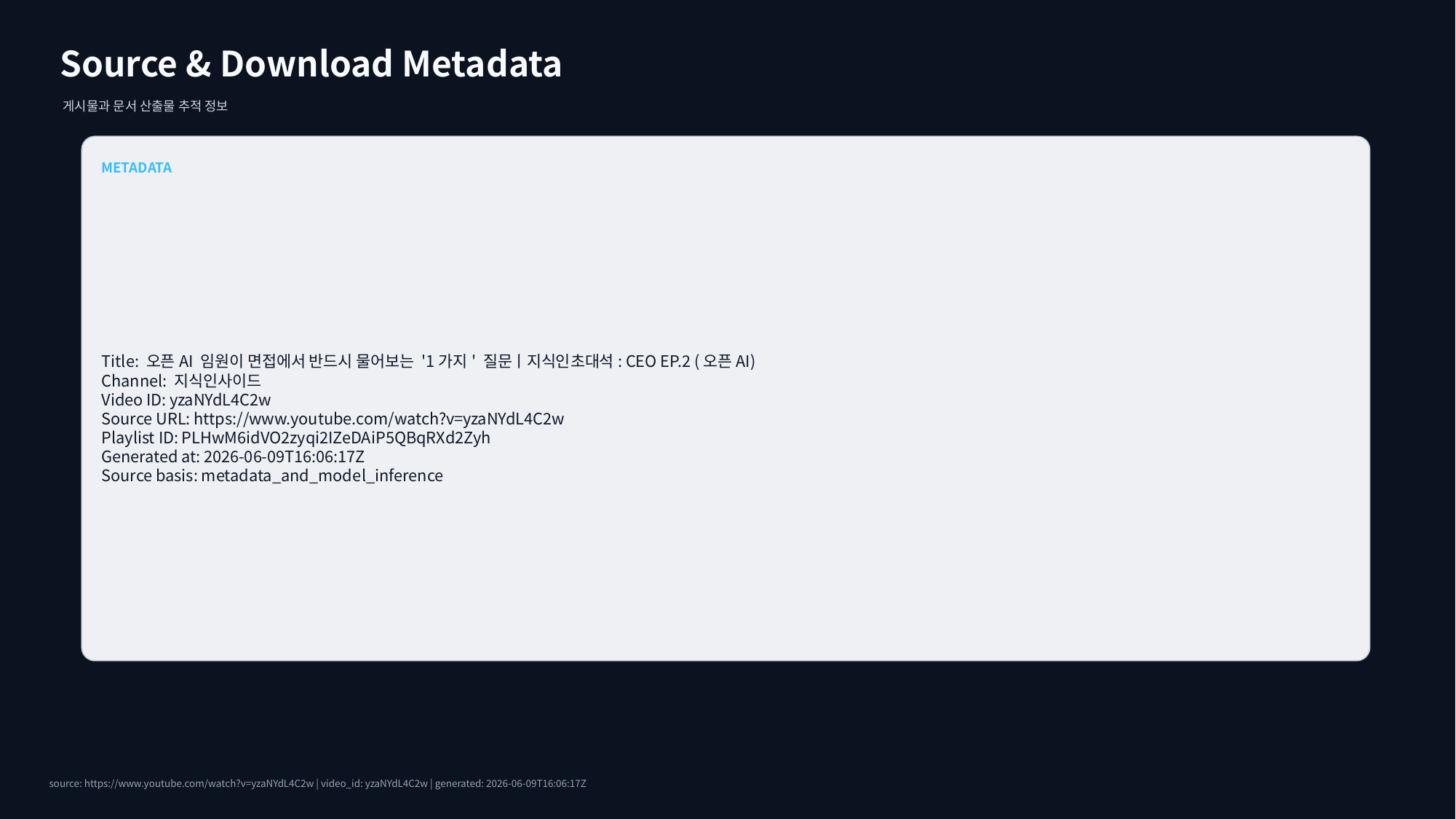

Source & Download Metadata
게시물과 문서 산출물 추적 정보

METADATA
Title: 오픈AI 임원이 면접에서 반드시 물어보는 '1가지' 질문ㅣ지식인초대석: CEO EP.2 (오픈AI)
Channel: 지식인사이드
Video ID: yzaNYdL4C2w
Source URL: https://www.youtube.com/watch?v=yzaNYdL4C2w
Playlist ID: PLHwM6idVO2zyqi2IZeDAiP5QBqRXd2Zyh
Generated at: 2026-06-09T16:06:17Z
Source basis: metadata_and_model_inference
source: https://www.youtube.com/watch?v=yzaNYdL4C2w | video_id: yzaNYdL4C2w | generated: 2026-06-09T16:06:17Z